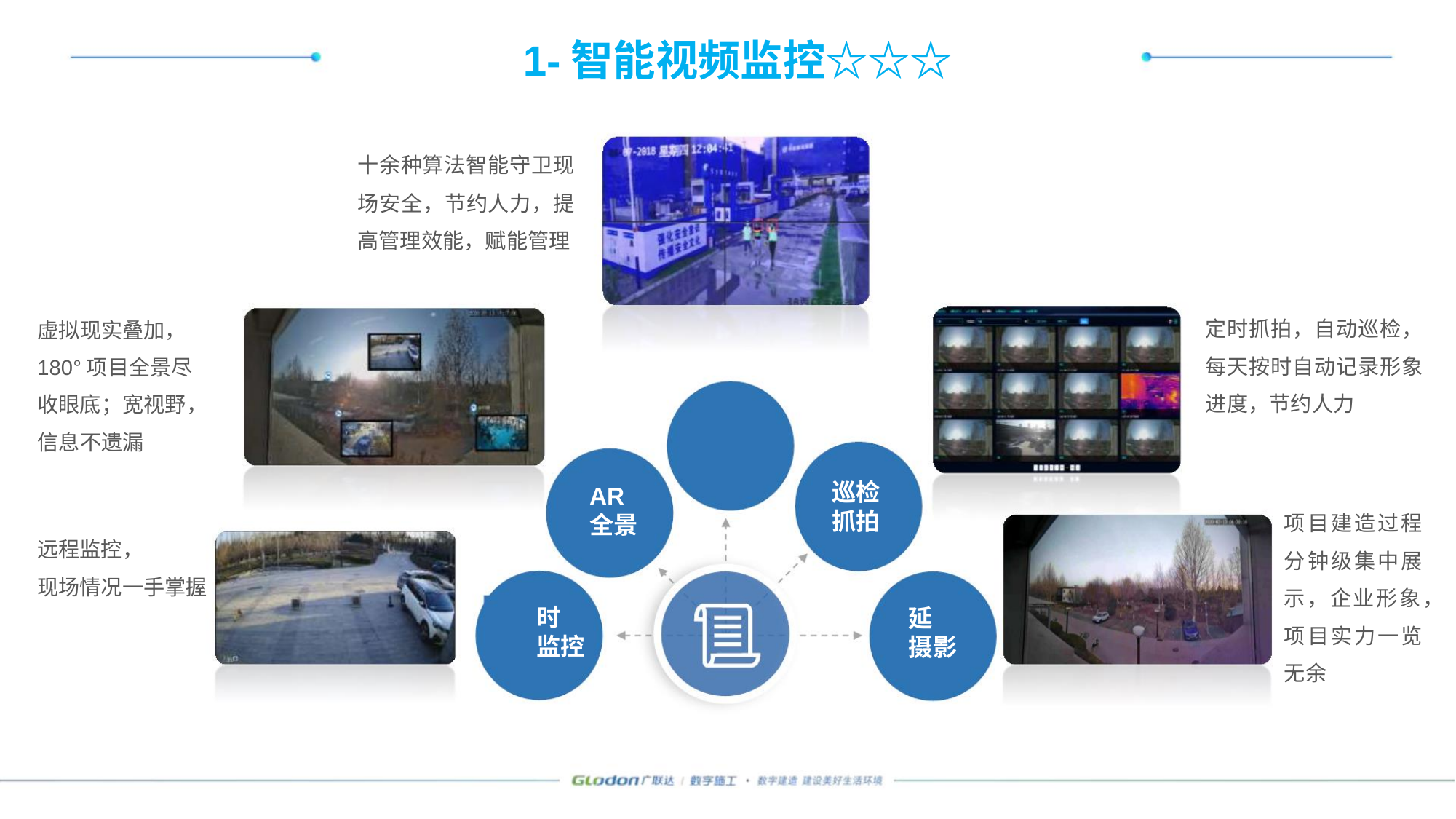

1-智能视频监控☆☆☆
十余种算法智能守卫现
场安全，节约人力，提
高管理效能，赋能管理
定时抓拍，自动巡检，
每天按时自动记录形象
进度，节约人力
虚拟现实叠加，
180°项目全景尽
收眼底；宽视野，
信息不遗漏
巡检
抓拍
AR
全景
项目建造过程
分钟级集中展
示，企业形象，
项目实力一览
无余
远程监控，
现场情况一手掌握
时
监控
延
摄影